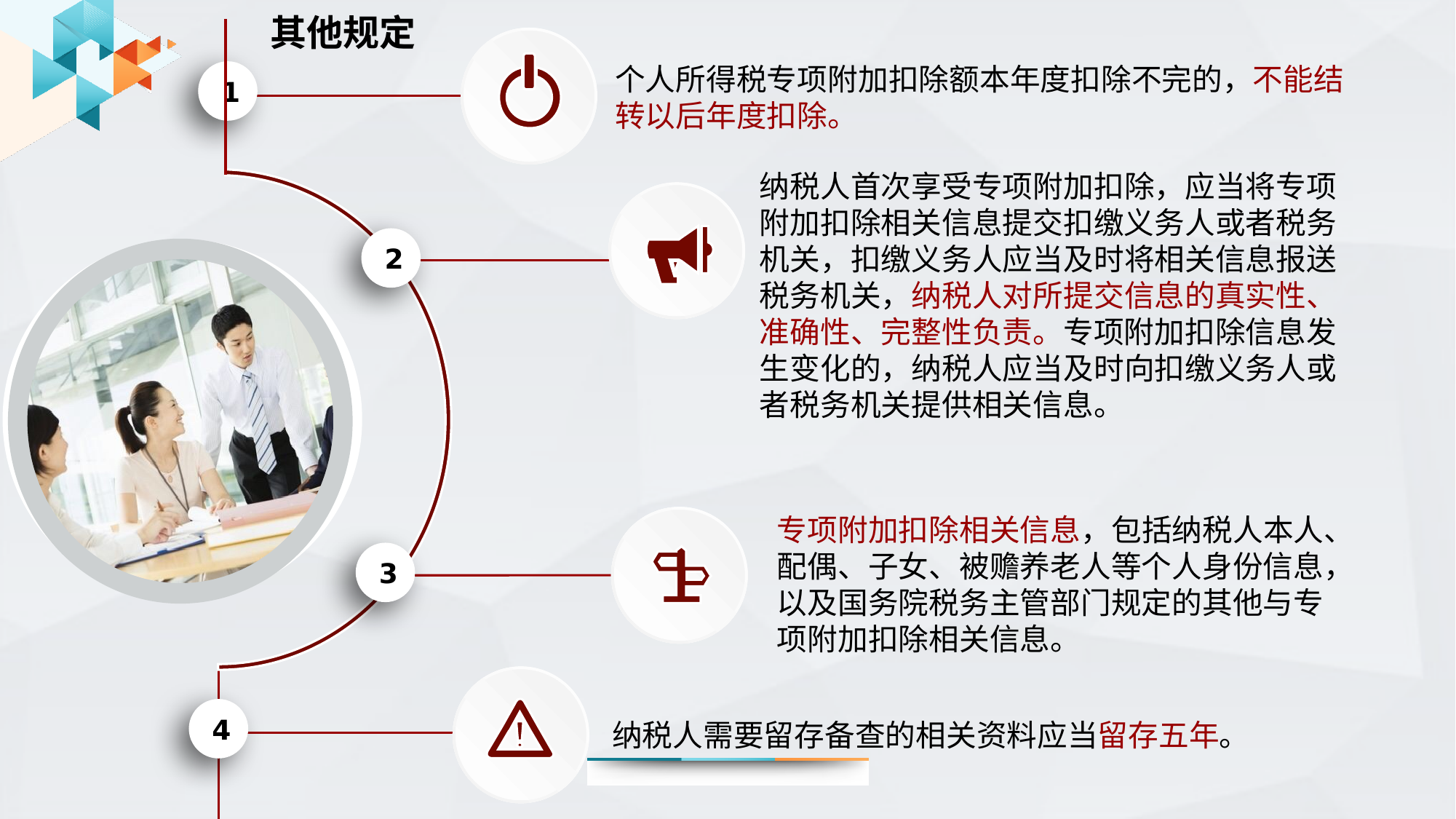

其他规定

个人所得税专项附加扣除额本年度扣除不完的，不能结转以后年度扣除。
1
纳税人首次享受专项附加扣除，应当将专项附加扣除相关信息提交扣缴义务人或者税务机关，扣缴义务人应当及时将相关信息报送税务机关，纳税人对所提交信息的真实性、准确性、完整性负责。专项附加扣除信息发生变化的，纳税人应当及时向扣缴义务人或者税务机关提供相关信息。

2

专项附加扣除相关信息，包括纳税人本人、配偶、子女、被赡养老人等个人身份信息，以及国务院税务主管部门规定的其他与专项附加扣除相关信息。

3

4
纳税人需要留存备查的相关资料应当留存五年。